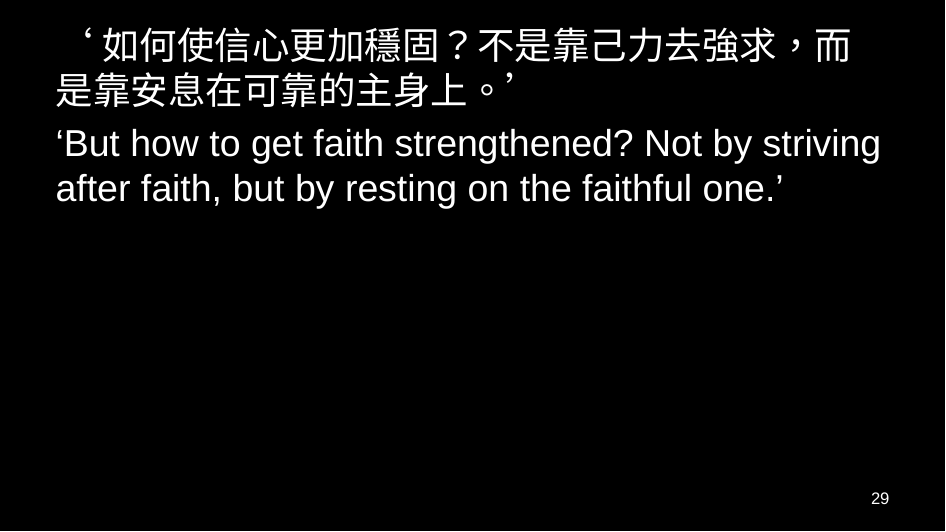

‘如何使信心更加穩固？不是靠己力去強求，而是靠安息在可靠的主身上。’
‘But how to get faith strengthened? Not by striving after faith, but by resting on the faithful one.’

29